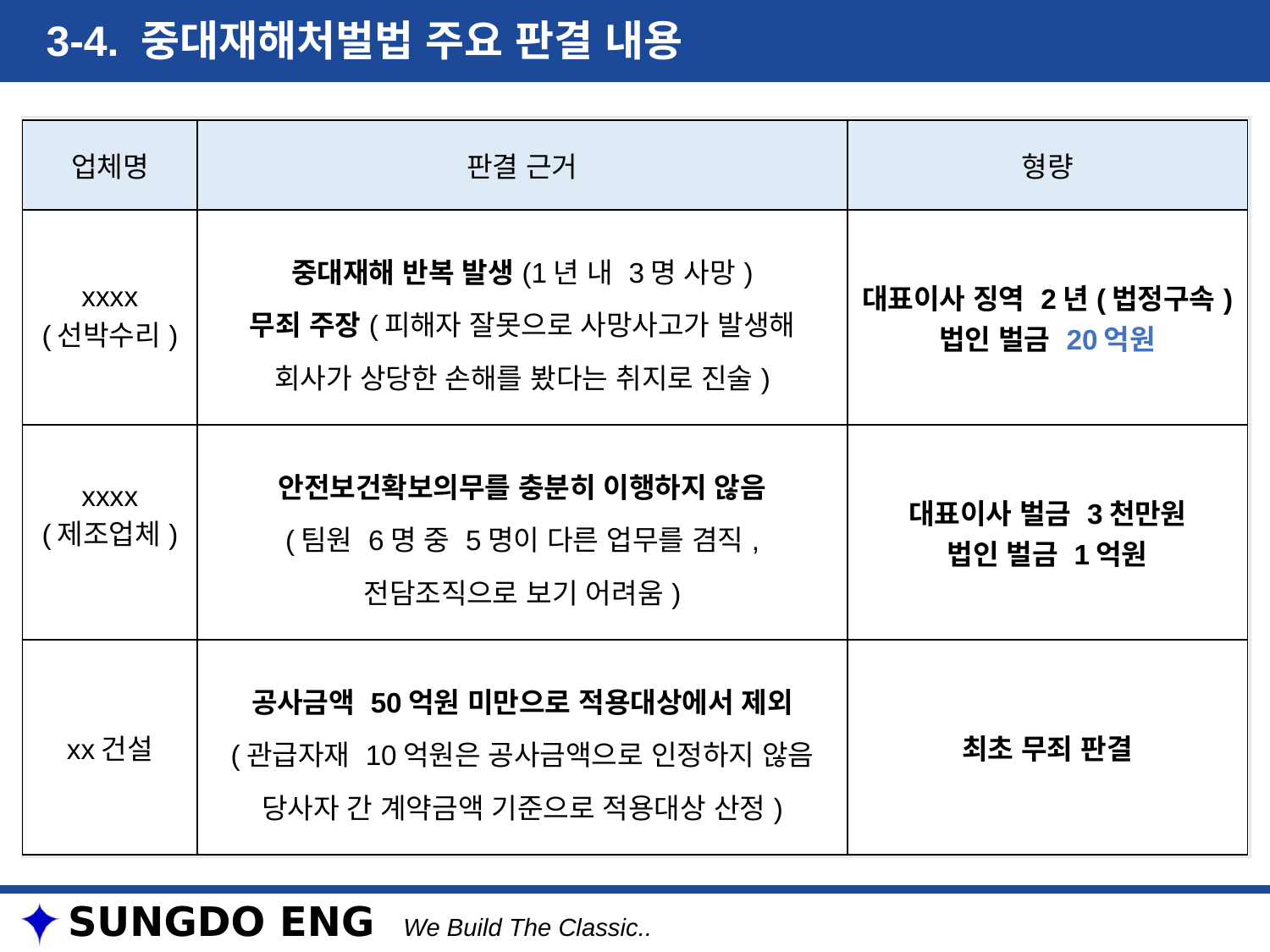

3-4. 중대재해처벌법 주요 판결 내용
| 업체명 | 판결 근거 | 형량 |
| --- | --- | --- |
| xxxx (선박수리) | 중대재해 반복 발생(1년 내 3명 사망) 무죄 주장(피해자 잘못으로 사망사고가 발생해 회사가 상당한 손해를 봤다는 취지로 진술) | 대표이사 징역 2년(법정구속) 법인 벌금 20억원 |
| xxxx (제조업체) | 안전보건확보의무를 충분히 이행하지 않음 (팀원 6명 중 5명이 다른 업무를 겸직, 전담조직으로 보기 어려움) | 대표이사 벌금 3천만원 법인 벌금 1억원 |
| xx건설 | 공사금액 50억원 미만으로 적용대상에서 제외 (관급자재 10억원은 공사금액으로 인정하지 않음 당사자 간 계약금액 기준으로 적용대상 산정) | 최초 무죄 판결 |